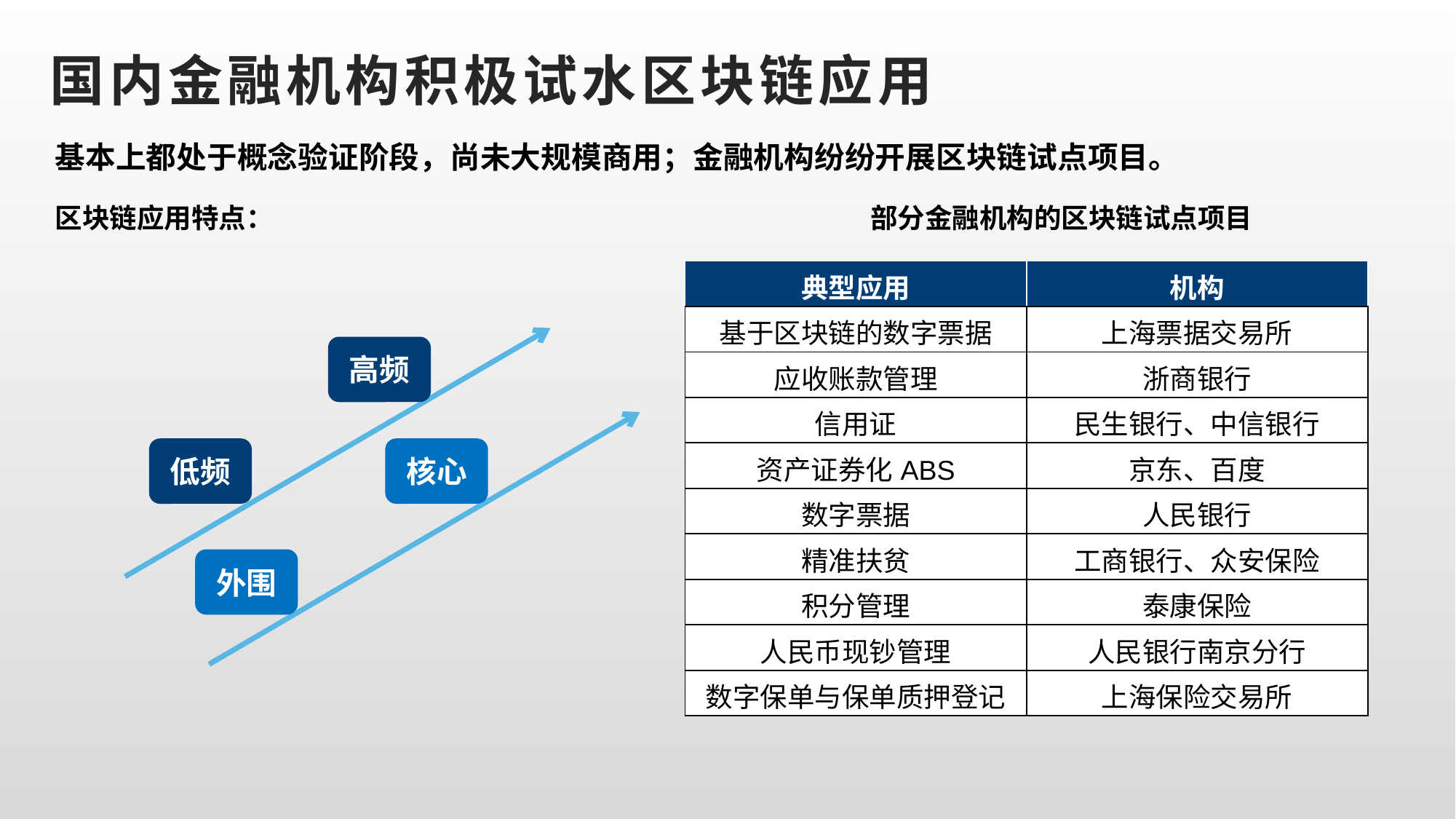

国内金融机构积极试水区块链应用
基本上都处于概念验证阶段，尚未大规模商用；金融机构纷纷开展区块链试点项目。
区块链应用特点：
部分金融机构的区块链试点项目
| 典型应用 | 机构 |
| --- | --- |
| 基于区块链的数字票据 | 上海票据交易所 |
| 应收账款管理 | 浙商银行 |
| 信用证 | 民生银行、中信银行 |
| 资产证券化ABS | 京东、百度 |
| 数字票据 | 人民银行 |
| 精准扶贫 | 工商银行、众安保险 |
| 积分管理 | 泰康保险 |
| 人民币现钞管理 | 人民银行南京分行 |
| 数字保单与保单质押登记 | 上海保险交易所 |
高频
低频
核心
外围